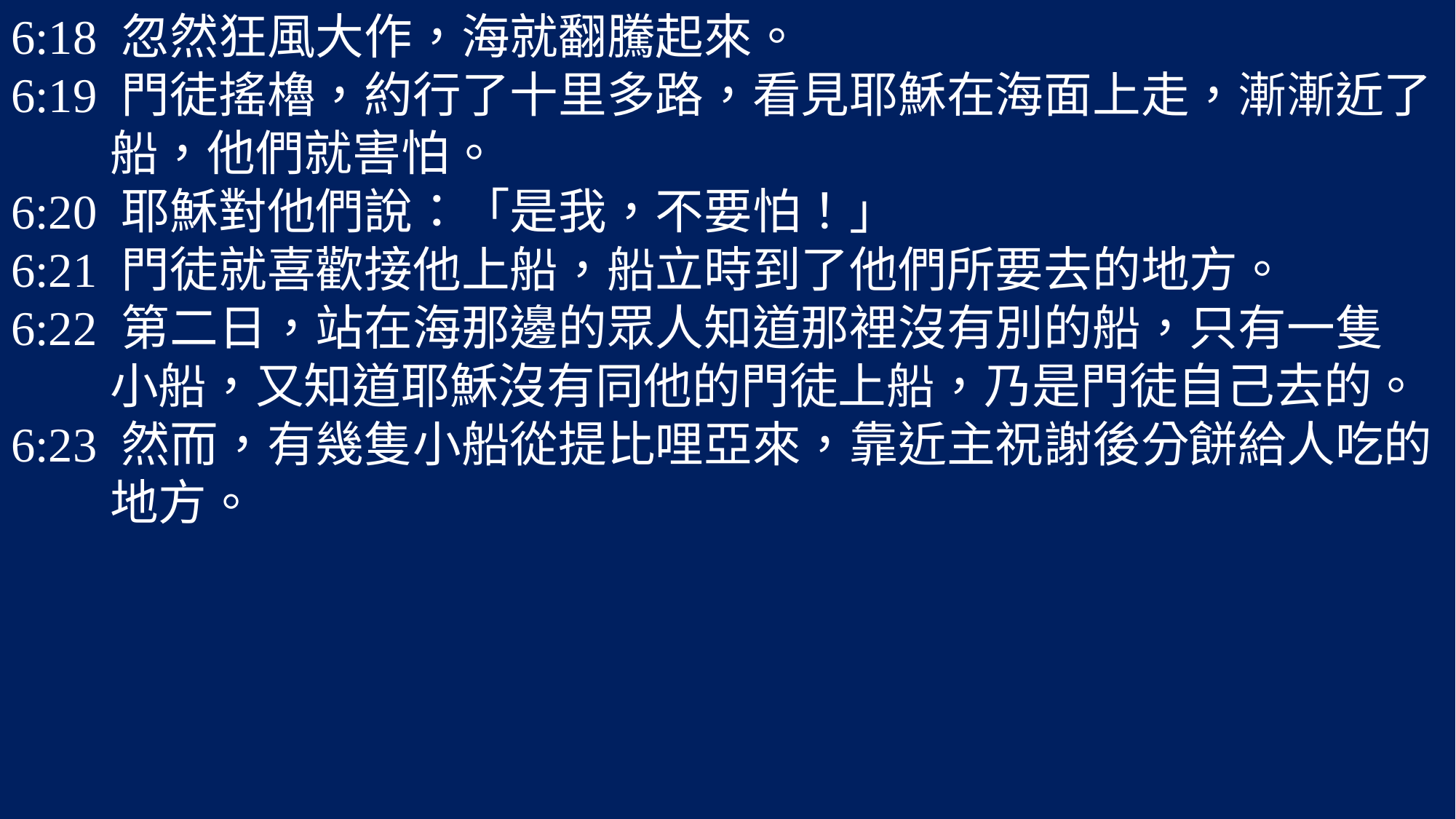

6:18 忽然狂風大作，海就翻騰起來。
6:19 門徒搖櫓，約行了十里多路，看見耶穌在海面上走，漸漸近了
        船，他們就害怕。
6:20 耶穌對他們說：「是我，不要怕！」
6:21 門徒就喜歡接他上船，船立時到了他們所要去的地方。
6:22 第二日，站在海那邊的眾人知道那裡沒有別的船，只有一隻
        小船，又知道耶穌沒有同他的門徒上船，乃是門徒自己去的。
6:23 然而，有幾隻小船從提比哩亞來，靠近主祝謝後分餅給人吃的
        地方。